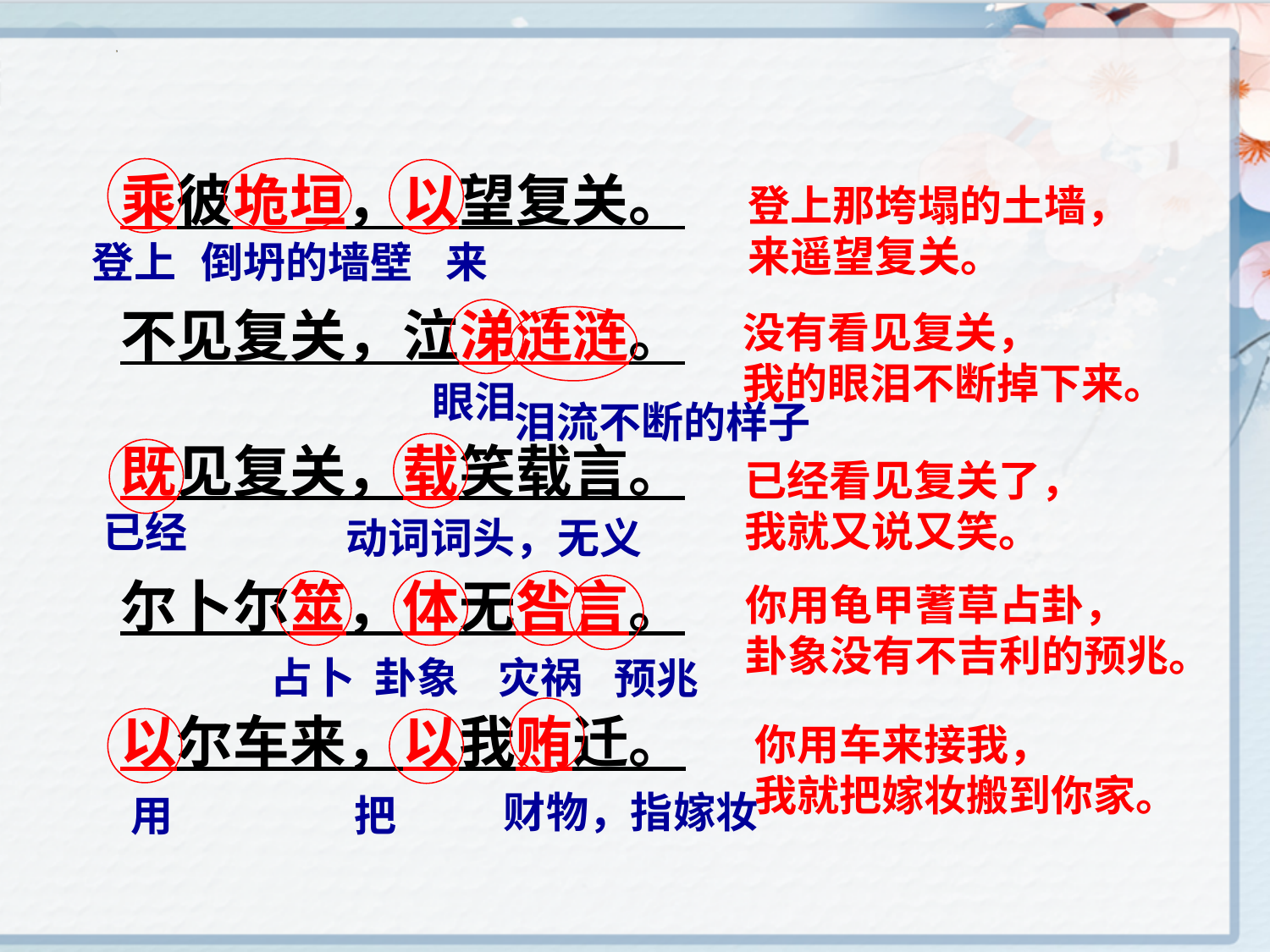

乘彼垝垣，以望复关。

不见复关，泣涕涟涟。

既见复关，载笑载言。

尔卜尔筮，体无咎言。

以尔车来，以我贿迁。

登上那垮塌的土墙，
来遥望复关。
登上
倒坍的墙壁
来

没有看见复关，
我的眼泪不断掉下来。

眼泪
泪流不断的样子

已经看见复关了，
我就又说又笑。
已经
动词词头，无义

你用龟甲蓍草占卦，
卦象没有不吉利的预兆。

占卜
卦象
灾祸
预兆

你用车来接我，
我就把嫁妆搬到你家。
财物，指嫁妆
用                   把